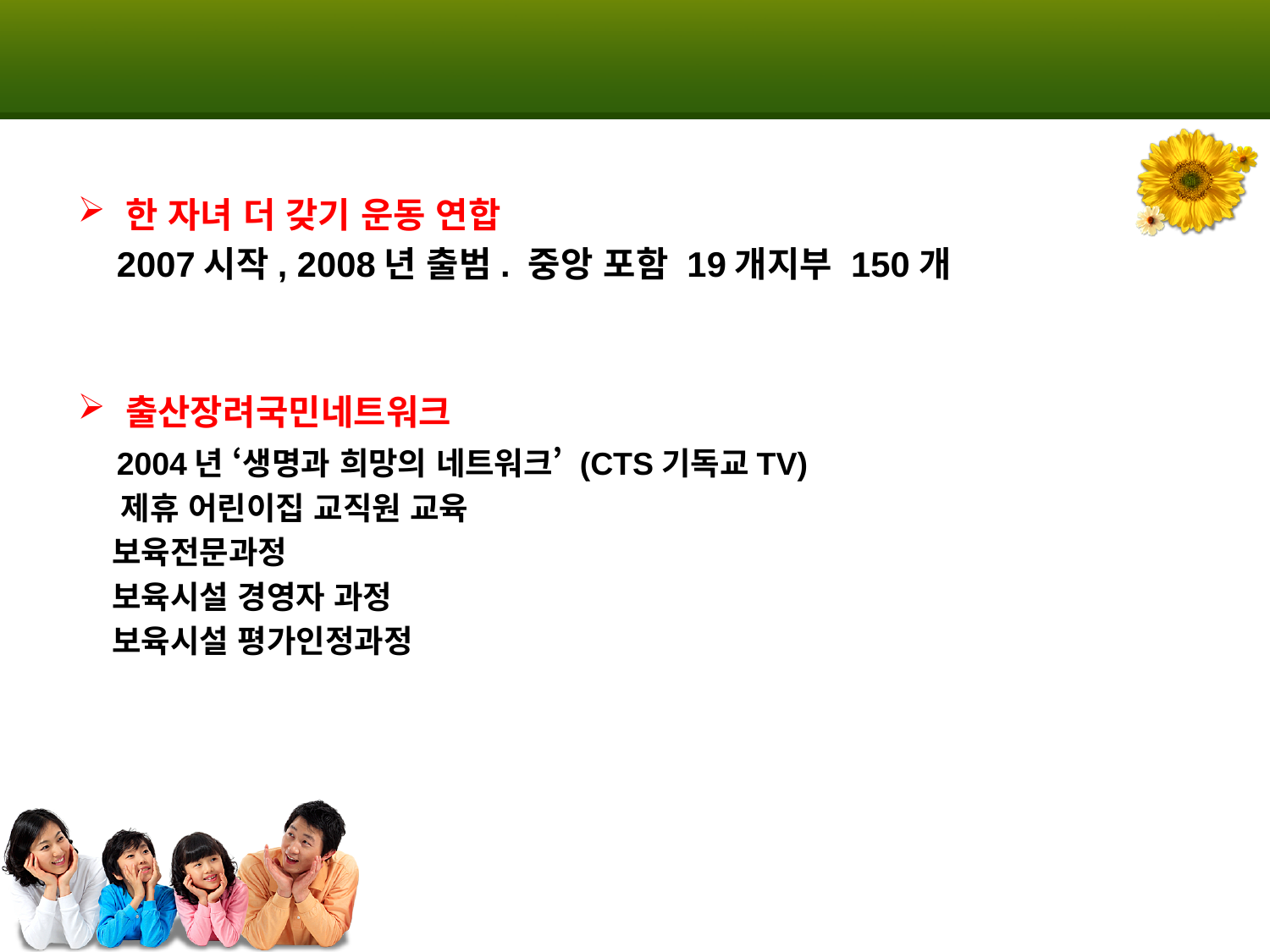

#
한 자녀 더 갖기 운동 연합
    2007시작, 2008년 출범. 중앙 포함 19개지부 150개

출산장려국민네트워크
    2004년 ‘생명과 희망의 네트워크’ (CTS기독교TV)
    제휴 어린이집 교직원 교육
   보육전문과정
   보육시설 경영자 과정
   보육시설 평가인정과정